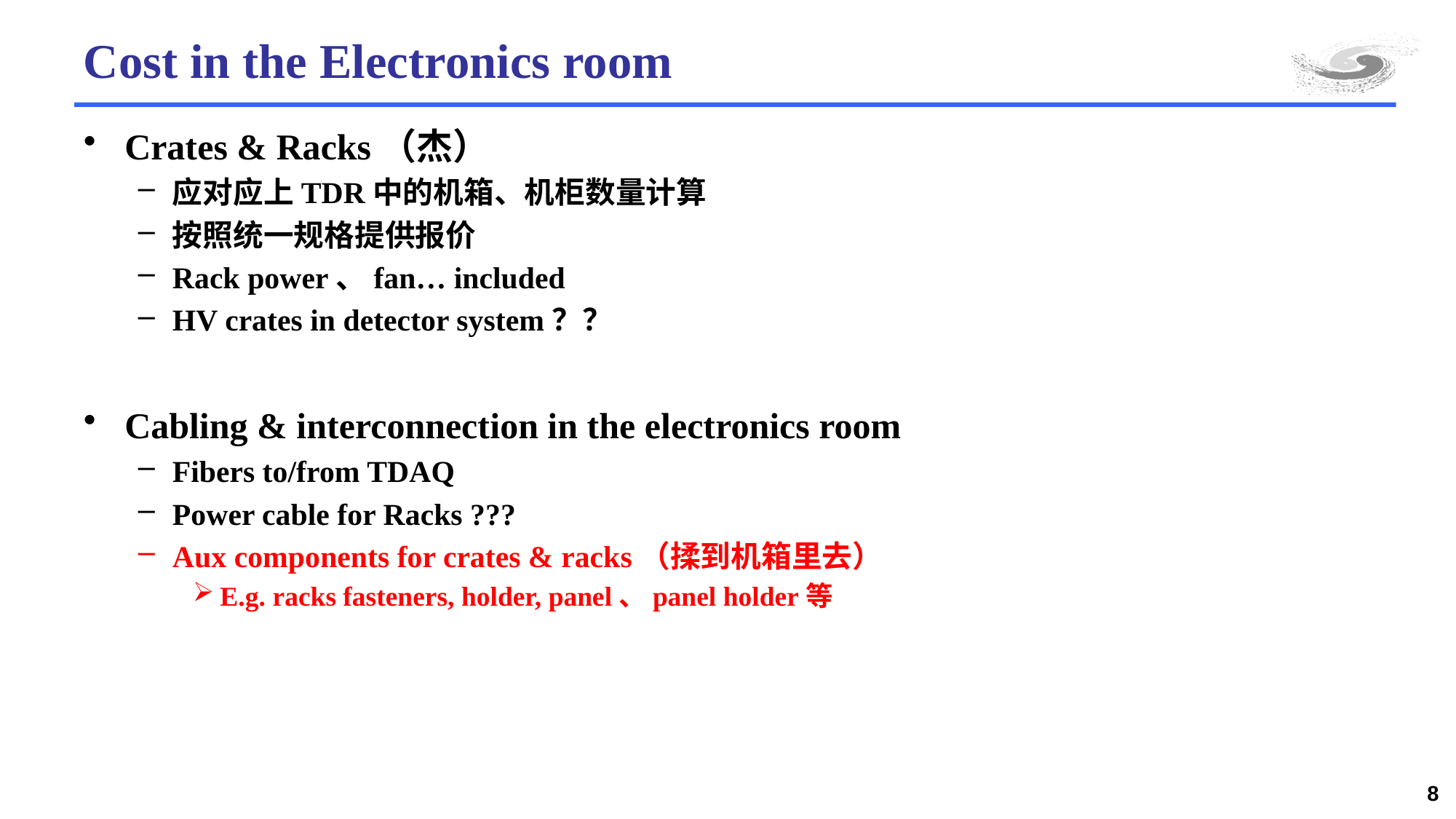

# Cost in the Electronics room
Crates & Racks（杰）
应对应上TDR中的机箱、机柜数量计算
按照统一规格提供报价
Rack power、fan… included
HV crates in detector system？？

Cabling & interconnection in the electronics room
Fibers to/from TDAQ
Power cable for Racks ???
Aux components for crates & racks（揉到机箱里去）
E.g. racks fasteners, holder, panel、panel holder等

8